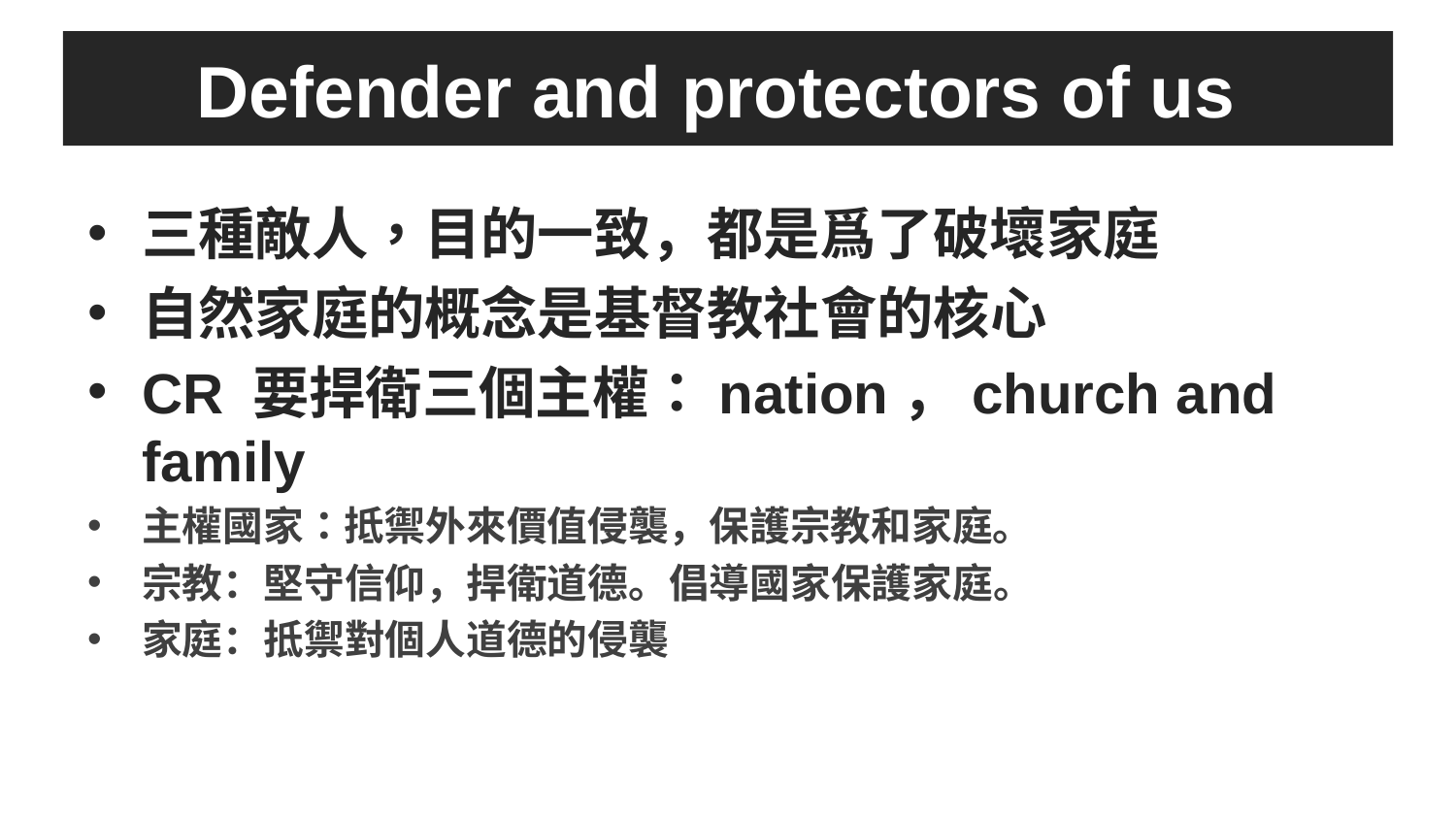

# Defender and protectors of us

三種敵人，目的一致，都是爲了破壞家庭
自然家庭的概念是基督教社會的核心
CR 要捍衛三個主權：nation，church and family
主權國家：抵禦外來價值侵襲，保護宗教和家庭。
宗教：堅守信仰，捍衛道德。倡導國家保護家庭。
家庭：抵禦對個人道德的侵襲